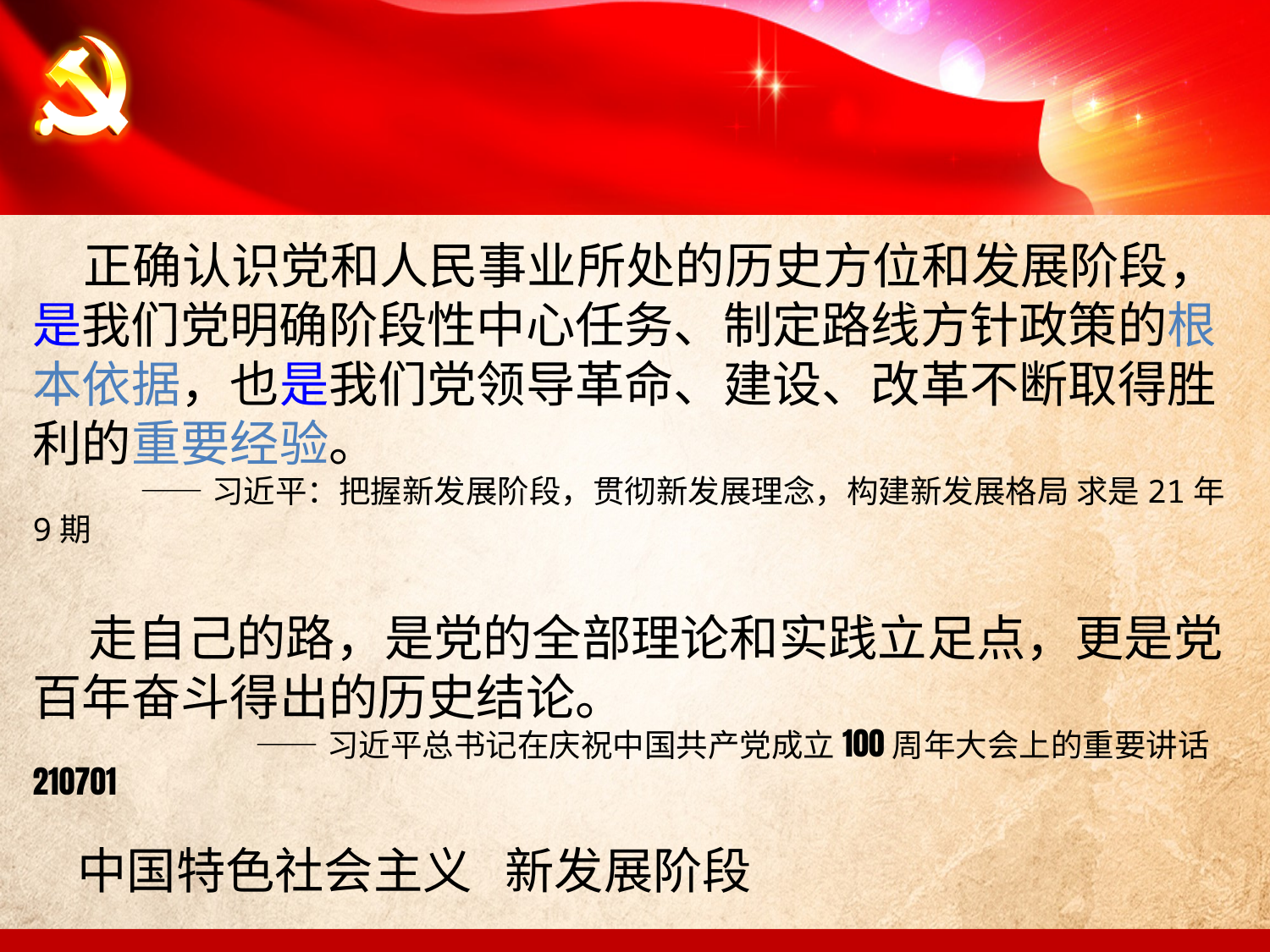

正确认识党和人民事业所处的历史方位和发展阶段，是我们党明确阶段性中心任务、制定路线方针政策的根本依据，也是我们党领导革命、建设、改革不断取得胜利的重要经验。
               ——习近平：把握新发展阶段，贯彻新发展理念，构建新发展格局 求是21年9期

    走自己的路，是党的全部理论和实践立足点，更是党百年奋斗得出的历史结论。
                               ——习近平总书记在庆祝中国共产党成立100周年大会上的重要讲话 210701

   中国特色社会主义   新发展阶段